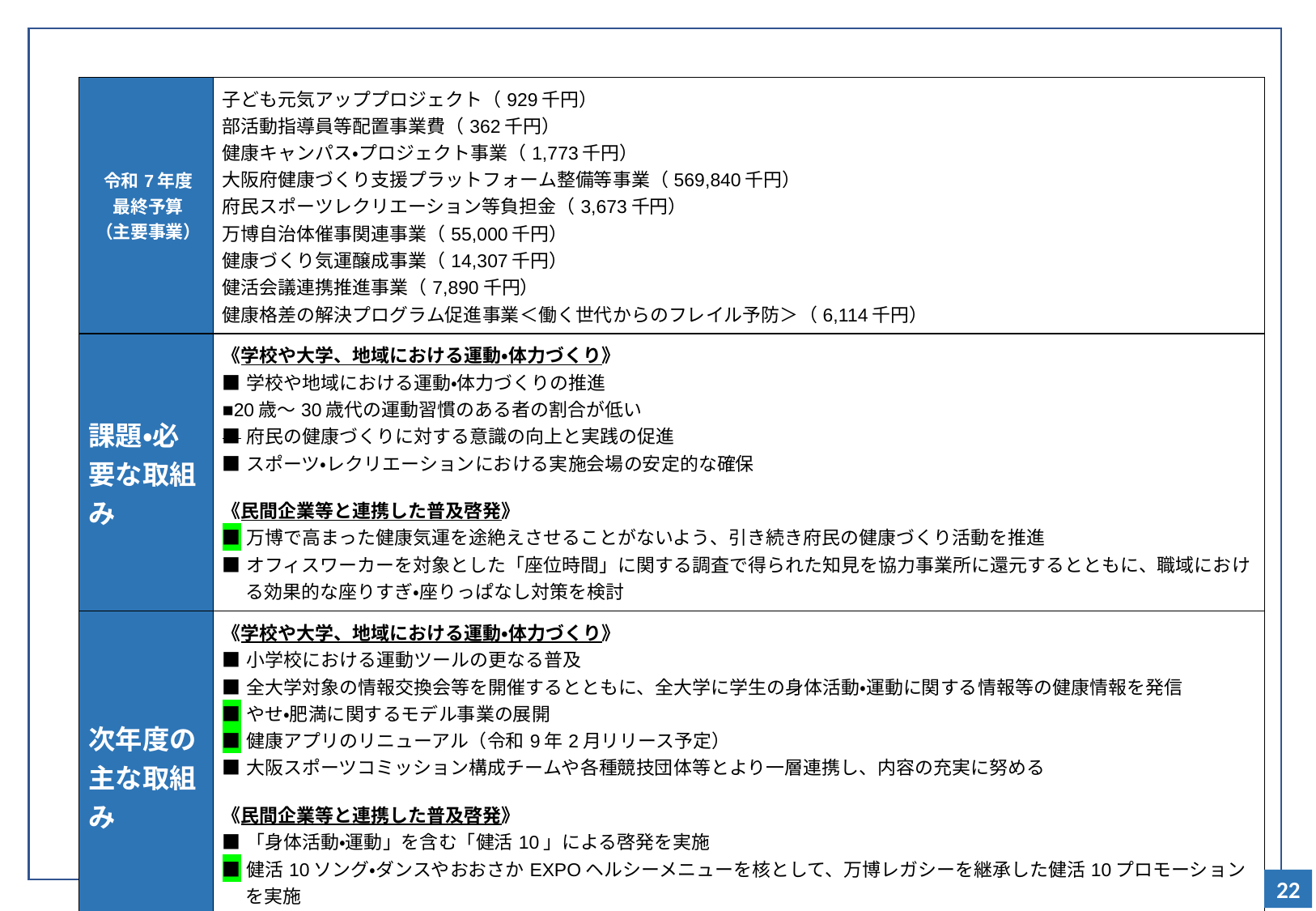

| 令和7年度 最終予算 （主要事業） | 子ども元気アッププロジェクト（929千円） 部活動指導員等配置事業費（362千円） 健康キャンパス・プロジェクト事業（1,773千円） 大阪府健康づくり支援プラットフォーム整備等事業（569,840千円） 府民スポーツレクリエーション等負担金（3,673千円） 万博自治体催事関連事業（55,000千円） 健康づくり気運醸成事業（14,307千円） 健活会議連携推進事業（7,890千円） 健康格差の解決プログラム促進事業＜働く世代からのフレイル予防＞（6,114千円） |
| --- | --- |
| 課題・必要な取組み | 《学校や大学、地域における運動・体力づくり》 ■学校や地域における運動・体力づくりの推進 ■20歳～30歳代の運動習慣のある者の割合が低い ■府民の健康づくりに対する意識の向上と実践の促進 ■スポーツ・レクリエーションにおける実施会場の安定的な確保 《民間企業等と連携した普及啓発》 ■万博で高まった健康気運を途絶えさせることがないよう、引き続き府民の健康づくり活動を推進 ■オフィスワーカーを対象とした「座位時間」に関する調査で得られた知見を協力事業所に還元するとともに、職域における効果的な座りすぎ・座りっぱなし対策を検討 |
| 次年度の主な取組み | 《学校や大学、地域における運動・体力づくり》 ■小学校における運動ツールの更なる普及 ■全大学対象の情報交換会等を開催するとともに、全大学に学生の身体活動・運動に関する情報等の健康情報を発信　 ■やせ・肥満に関するモデル事業の展開 ■健康アプリのリニューアル（令和9年2月リリース予定） ■大阪スポーツコミッション構成チームや各種競技団体等とより一層連携し、内容の充実に努める 《民間企業等と連携した普及啓発》 ■「身体活動・運動」を含む「健活10」による啓発を実施 ■健活10ソング・ダンスやおおさかEXPOヘルシーメニューを核として、万博レガシーを継承した健活10プロモーションを実施 ■職域でフレイル予防に取り組む際のスタートブックの内容の充実、職域での活用促進に向けた周知・啓発を実施 |
22